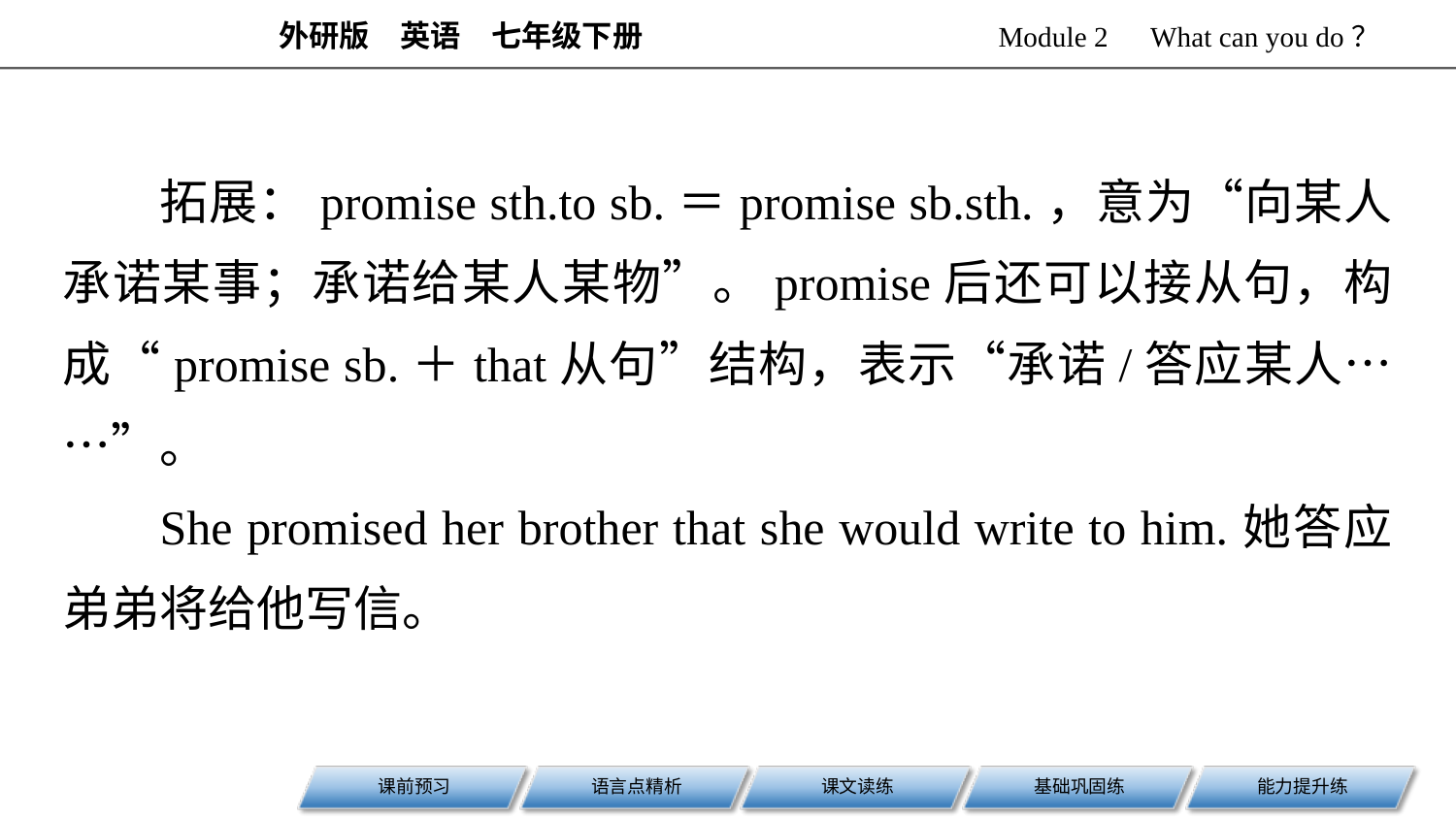

拓展：promise sth.to sb.＝promise sb.sth.，意为“向某人承诺某事；承诺给某人某物”。promise后还可以接从句，构成“promise sb.＋that从句”结构，表示“承诺/答应某人……”。
She promised her brother that she would write to him.她答应弟弟将给他写信。